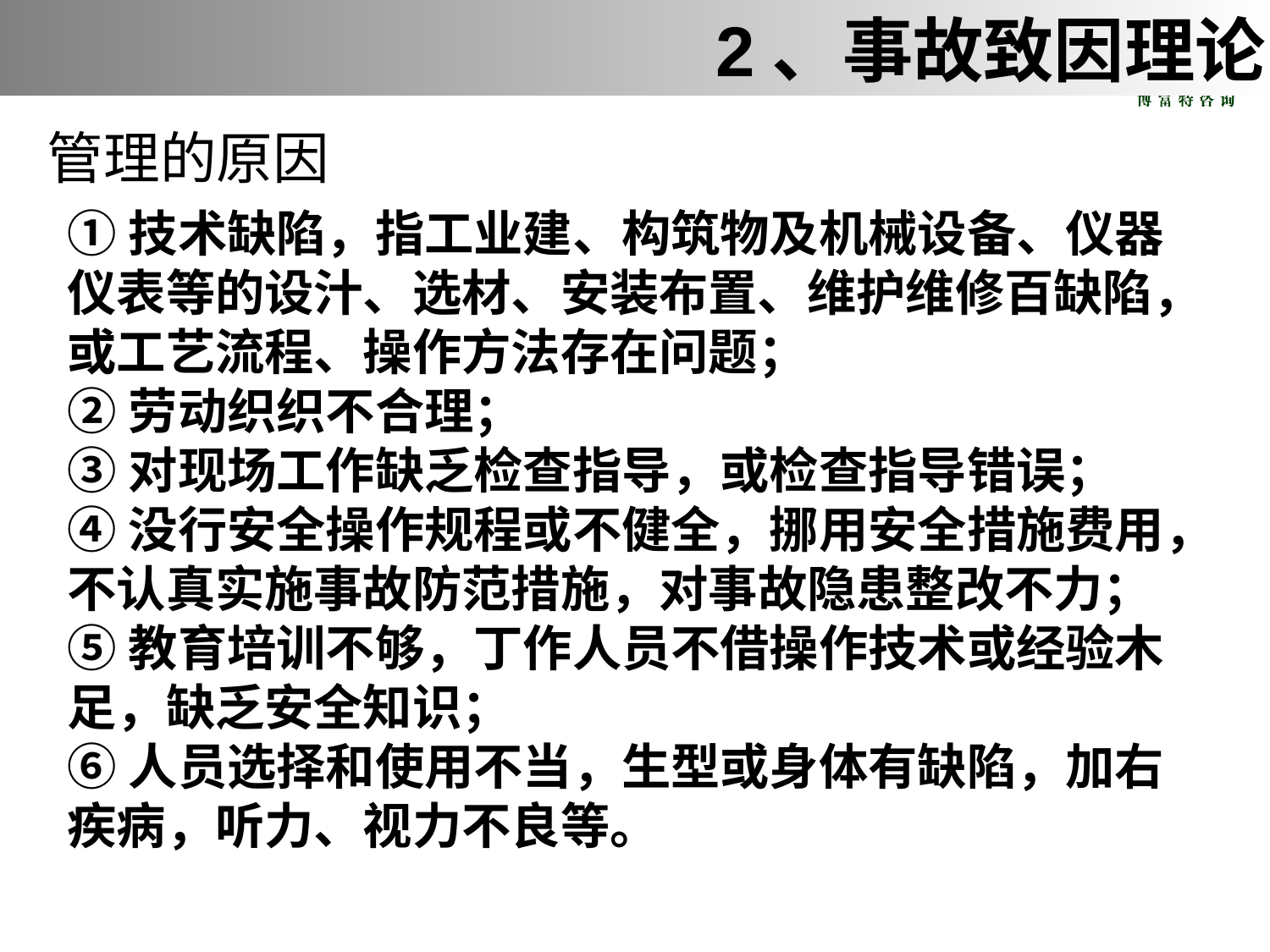

2、事故致因理论
管理的原因
①技术缺陷，指工业建、构筑物及机械设备、仪器仪表等的设汁、选材、安装布置、维护维修百缺陷，或工艺流程、操作方法存在问题；
②劳动织织不合理；
③对现场工作缺乏检查指导，或检查指导错误；
④没行安全操作规程或不健全，挪用安全措施费用，不认真实施事故防范措施，对事故隐患整改不力；
⑤教育培训不够，丁作人员不借操作技术或经验木足，缺乏安全知识；
⑥人员选择和使用不当，生型或身体有缺陷，加右疾病，听力、视力不良等。